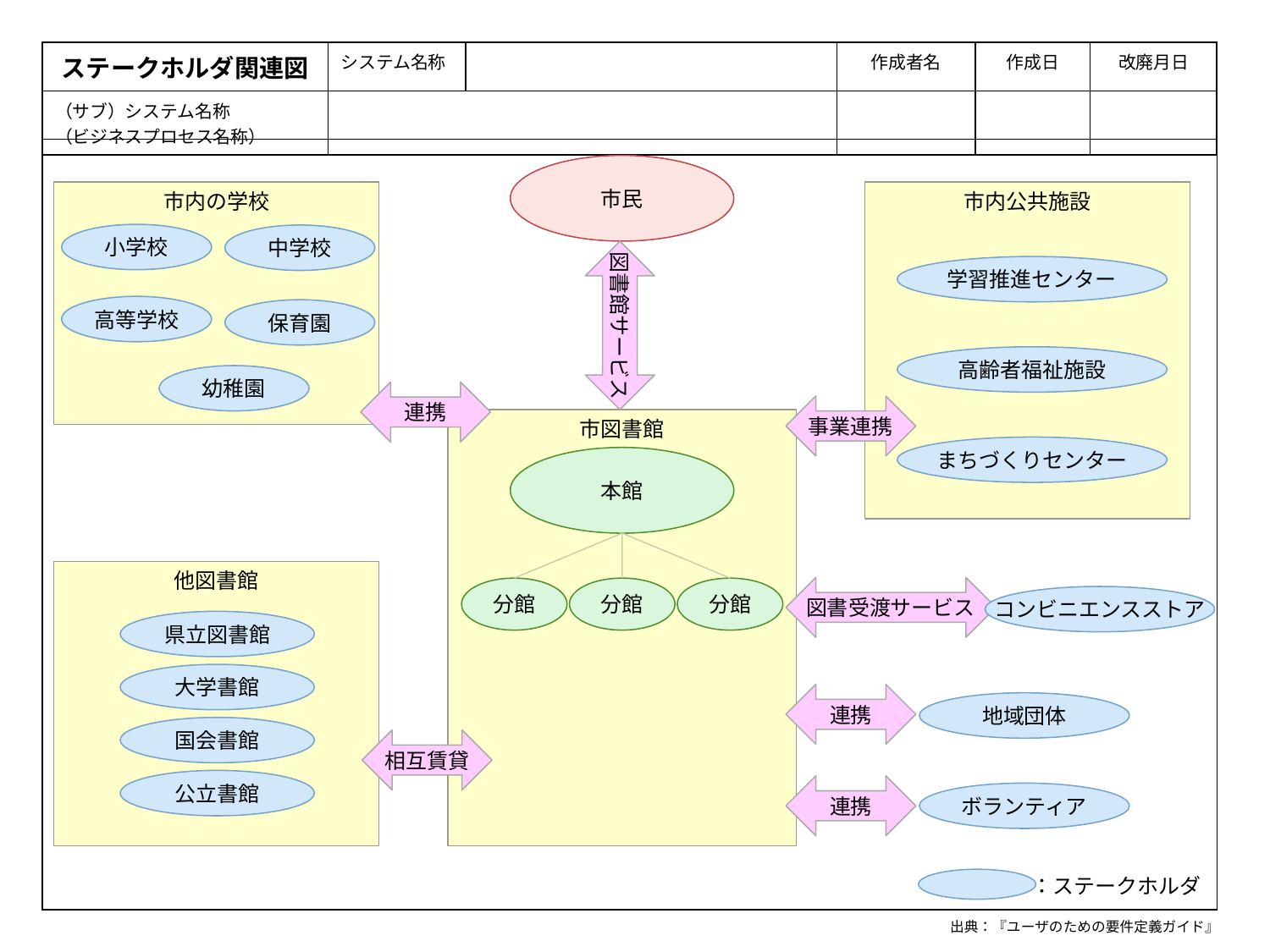

| ステークホルダ関連図 | システム名称 |  | 作成者名 | 作成日 | 改廃月日 |
| --- | --- | --- | --- | --- | --- |
| （サブ）システム名称 （ビジネスプロセス名称） |  |  |  |  |  |

市民
市内の学校
小学校
中学校
高等学校
保育園
幼稚園
市内公共施設
図書館サービス
学習推進センター

高齢者福祉施設
連携

事業連携
市図書館
まちづくりセンター
本館

他図書館
県立図書館
大学書館
国会書館
公立書館
図書受渡サービス
分館
分館
分館
コンビニエンスストア
連携
地域団体
相互賃貸
連携
ボランティア
：ステークホルダ

出典：『ユーザのための要件定義ガイド』